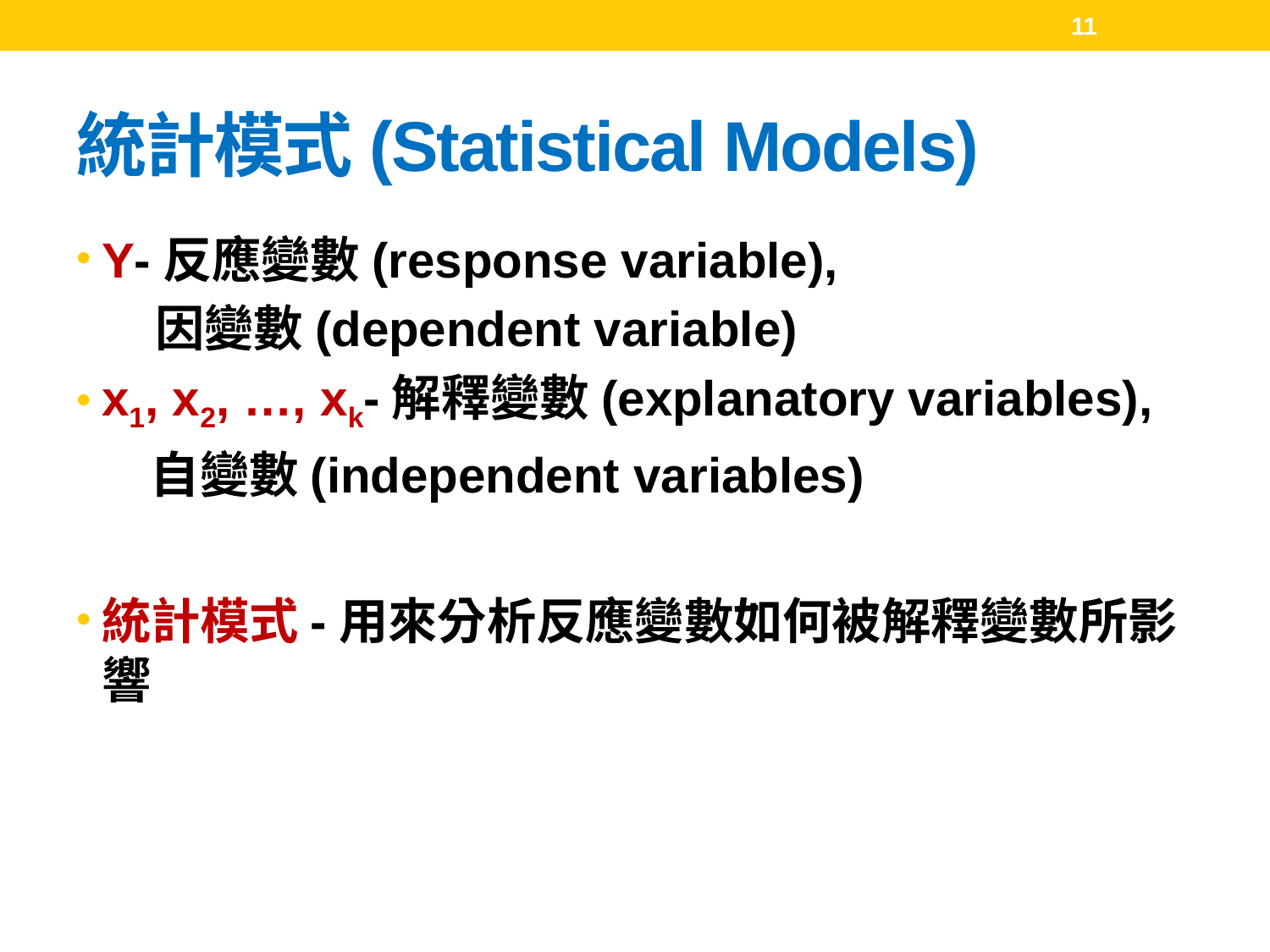

11
# 統計模式(Statistical Models)
Y-反應變數(response variable),
      因變數(dependent variable)
x1, x2, …, xk-解釋變數(explanatory variables),
      自變數(independent variables)

統計模式-用來分析反應變數如何被解釋變數所影響